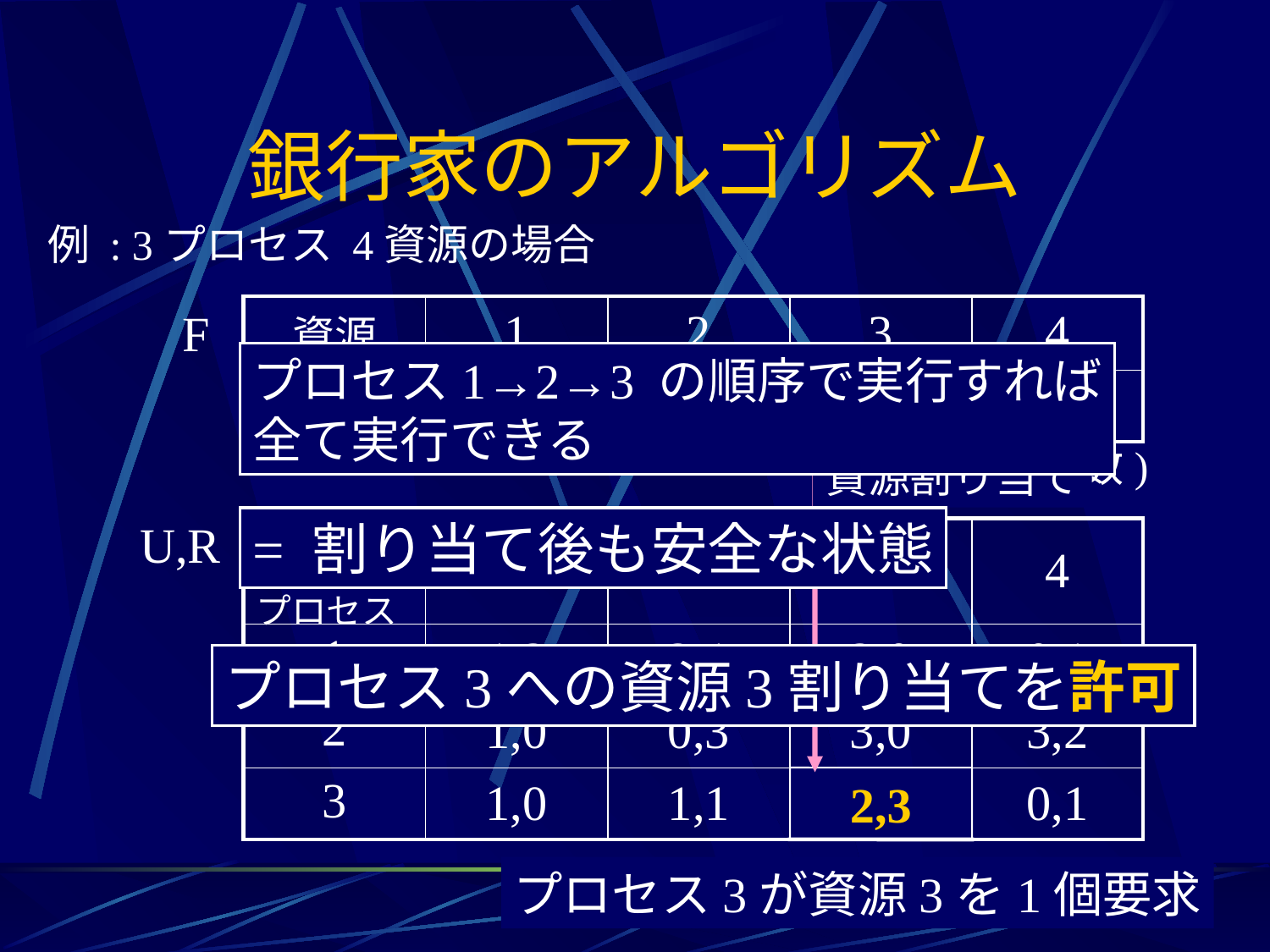

# 銀行家のアルゴリズム
例 : 3プロセス 4資源の場合
F
| 資源 | 1 | 2 | 3 | 4 |
| --- | --- | --- | --- | --- |
| 数 | 3 | 1 | 1 | 2 |
プロセス1→2→3 の順序で実行すれば
全て実行できる
0

資源割り当て
2,3

(空き資源数)
U,R
= 割り当て後も安全な状態
| 資源 プロセス | 1 | 2 | 3 | 4 |
| --- | --- | --- | --- | --- |
| 1 | 1,2 | 2,1 | 2,0 | 0,1 |
| 2 | 1,0 | 0,3 | 3,0 | 3,2 |
| 3 | 1,0 | 1,1 | 1,4 | 0,1 |
プロセス3への資源3割り当てを許可
プロセス3が資源3を1個要求
(保有資源数, 残り必要資源数)